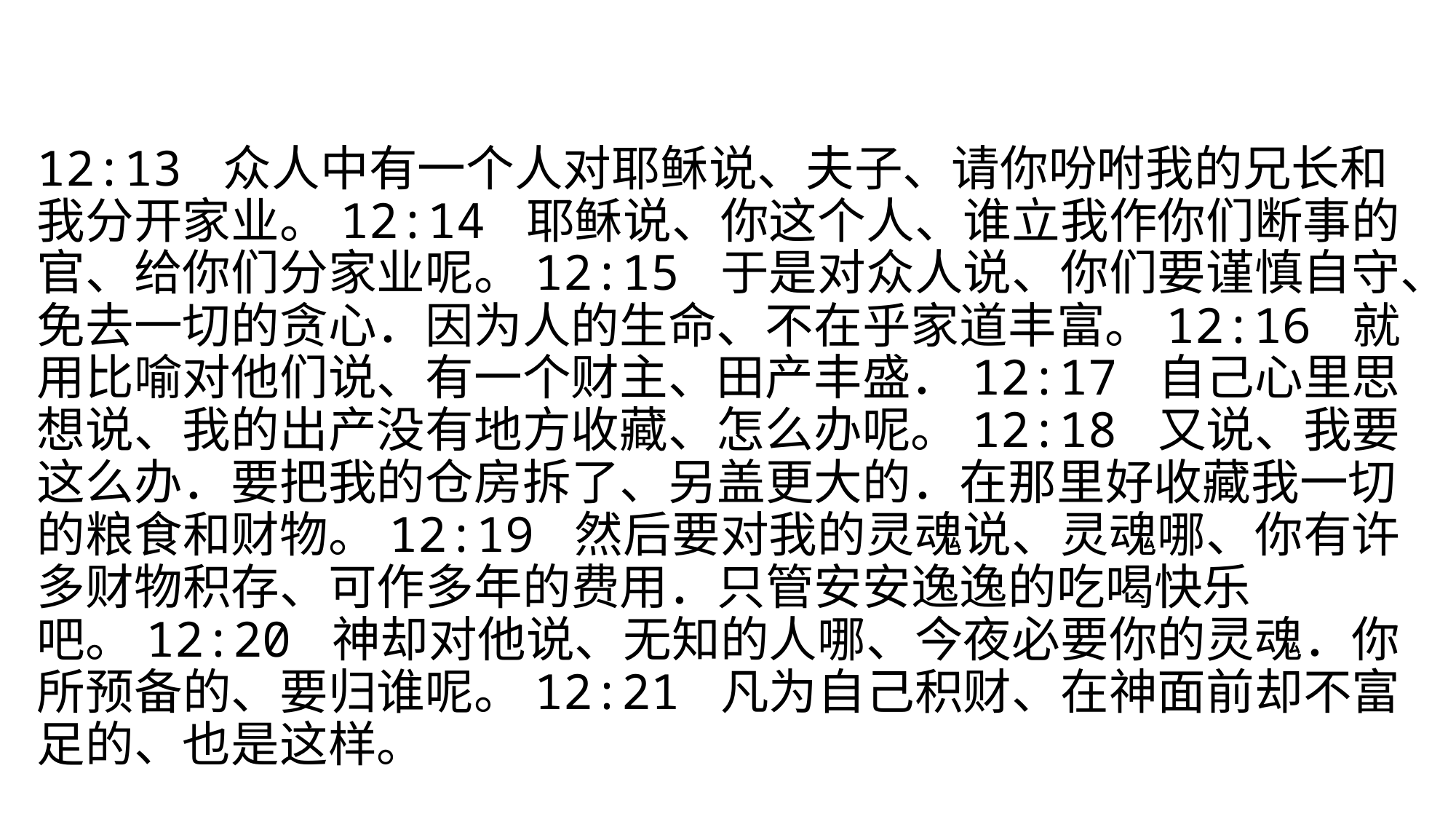

#
12:13 众人中有一个人对耶稣说、夫子、请你吩咐我的兄长和我分开家业。12:14 耶稣说、你这个人、谁立我作你们断事的官、给你们分家业呢。12:15 于是对众人说、你们要谨慎自守、免去一切的贪心．因为人的生命、不在乎家道丰富。12:16 就用比喻对他们说、有一个财主、田产丰盛．12:17 自己心里思想说、我的出产没有地方收藏、怎么办呢。12:18 又说、我要这么办．要把我的仓房拆了、另盖更大的．在那里好收藏我一切的粮食和财物。12:19 然后要对我的灵魂说、灵魂哪、你有许多财物积存、可作多年的费用．只管安安逸逸的吃喝快乐吧。12:20 神却对他说、无知的人哪、今夜必要你的灵魂．你所预备的、要归谁呢。12:21 凡为自己积财、在神面前却不富足的、也是这样。